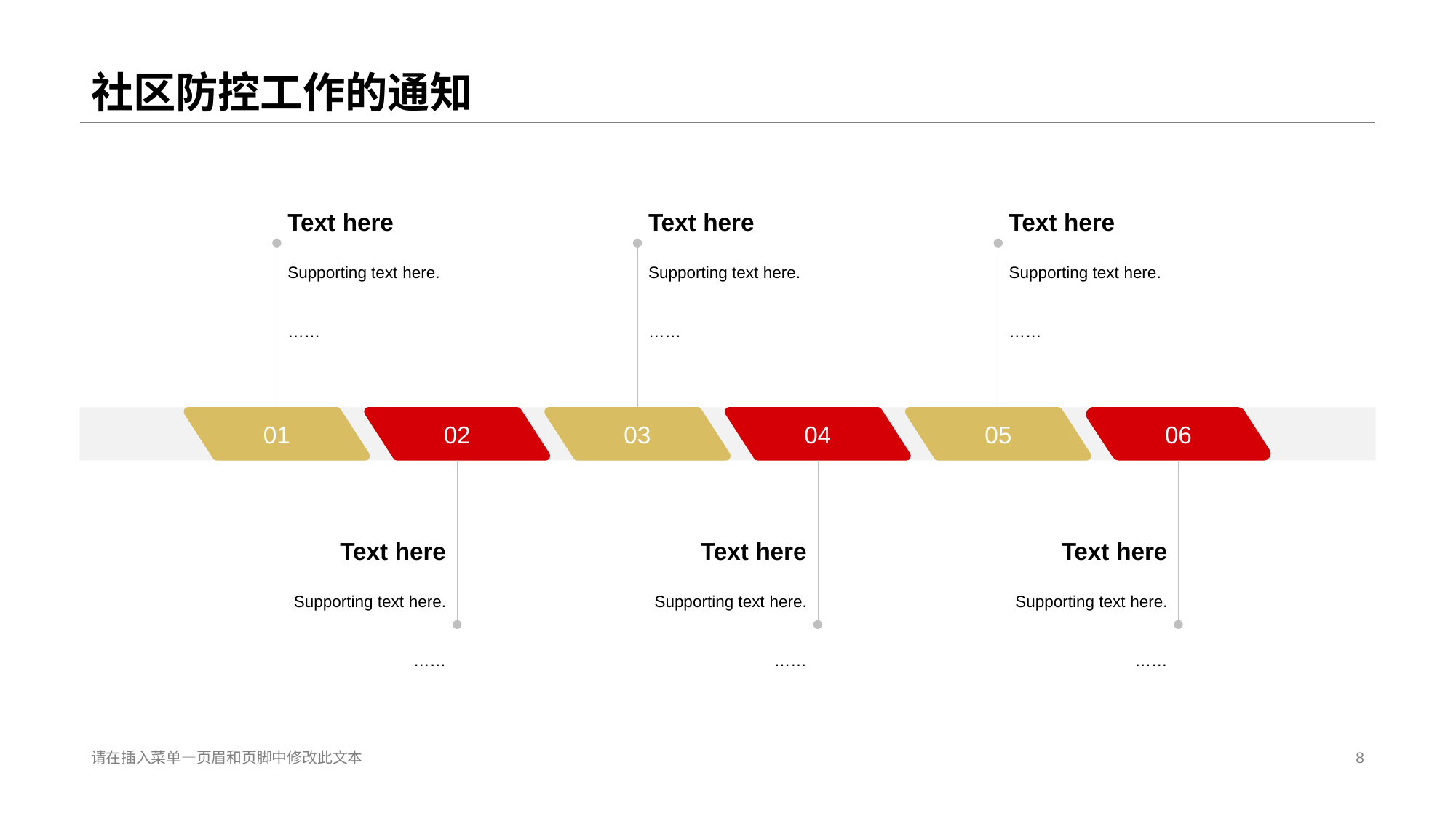

# 社区防控工作的通知
Text  here
Supporting text  here.

……
Text  here
Supporting text  here.

……
Text  here
Supporting text  here.

……
01
02
03
04
05
06

Text  here
Supporting text  here.

……
Text  here
Supporting text  here.

……
Text  here
Supporting text  here.

……
请在插入菜单—页眉和页脚中修改此文本
8